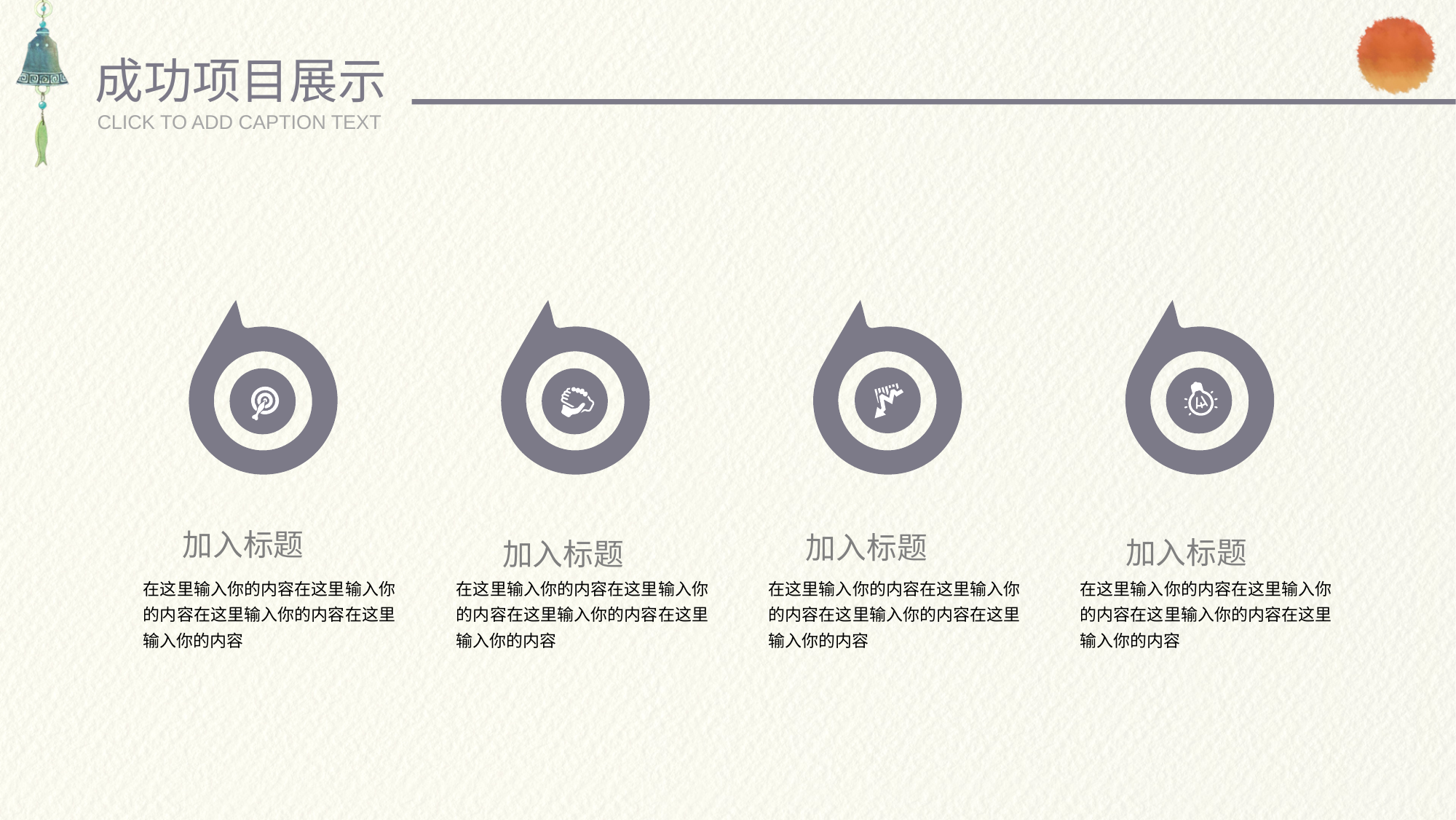

成功项目展示

CLICK TO ADD CAPTION TEXT

加入标题
在这里输入你的内容在这里输入你的内容在这里输入你的内容在这里输入你的内容
加入标题
在这里输入你的内容在这里输入你的内容在这里输入你的内容在这里输入你的内容
加入标题
在这里输入你的内容在这里输入你的内容在这里输入你的内容在这里输入你的内容
加入标题
在这里输入你的内容在这里输入你的内容在这里输入你的内容在这里输入你的内容